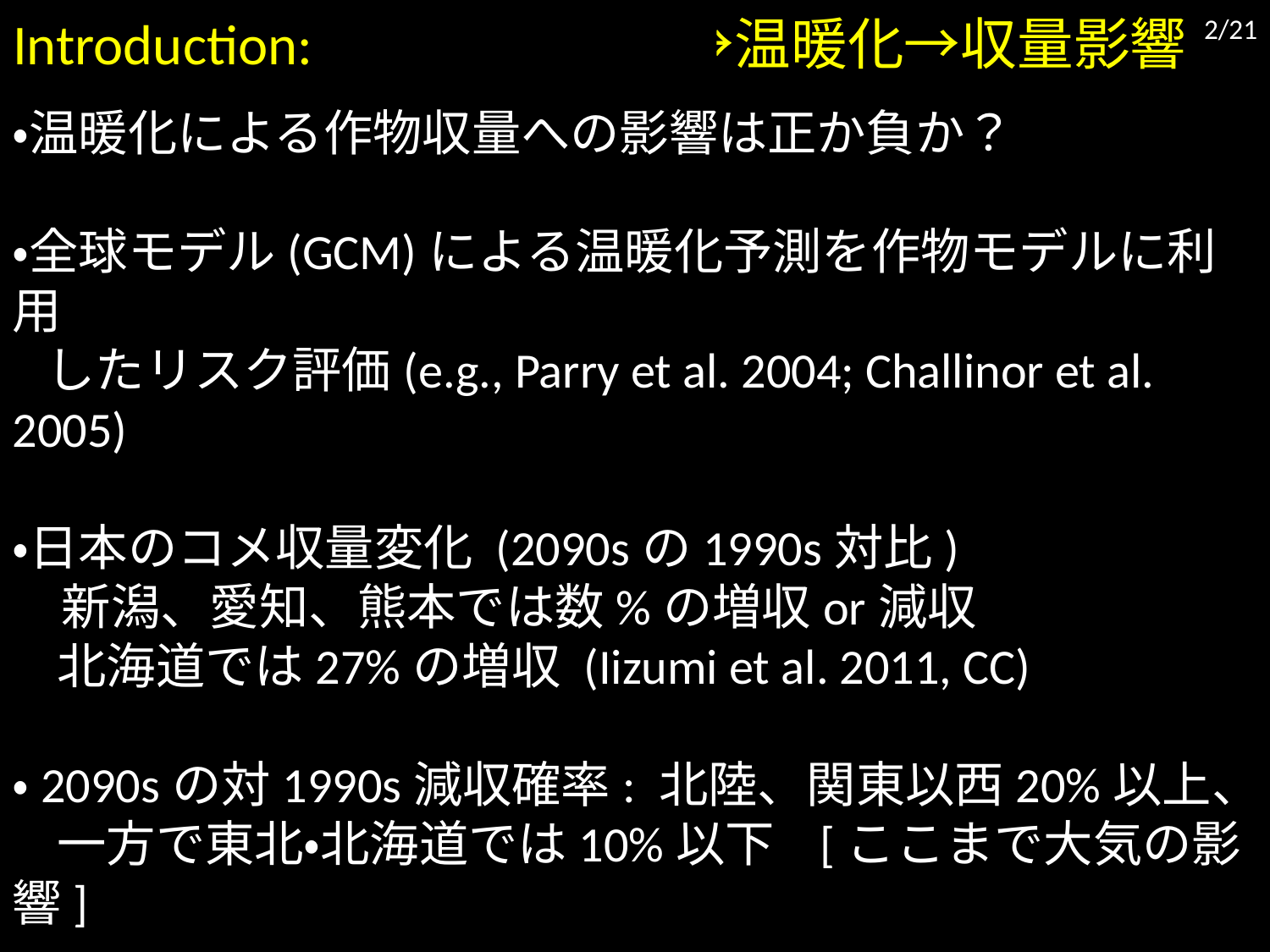

Introduction: 土地利用変化→温暖化→収量影響

・温暖化による作物収量への影響は正か負か？

・全球モデル(GCM)による温暖化予測を作物モデルに利用
  したリスク評価(e.g., Parry et al. 2004; Challinor et al. 2005)

・日本のコメ収量変化 (2090sの1990s対比)
　新潟、愛知、熊本では数%の増収or減収
   北海道では27%の増収 (Iizumi et al. 2011, CC)

・2090sの対1990s減収確率: 北陸、関東以西20%以上、
   一方で東北・北海道では10%以下   [ここまで大気の影響]

・温室効果ガスの他、土地利用変化(LUC)も
  気候へ影響を与える一因(Kalnay and Cai 2003, Nature)